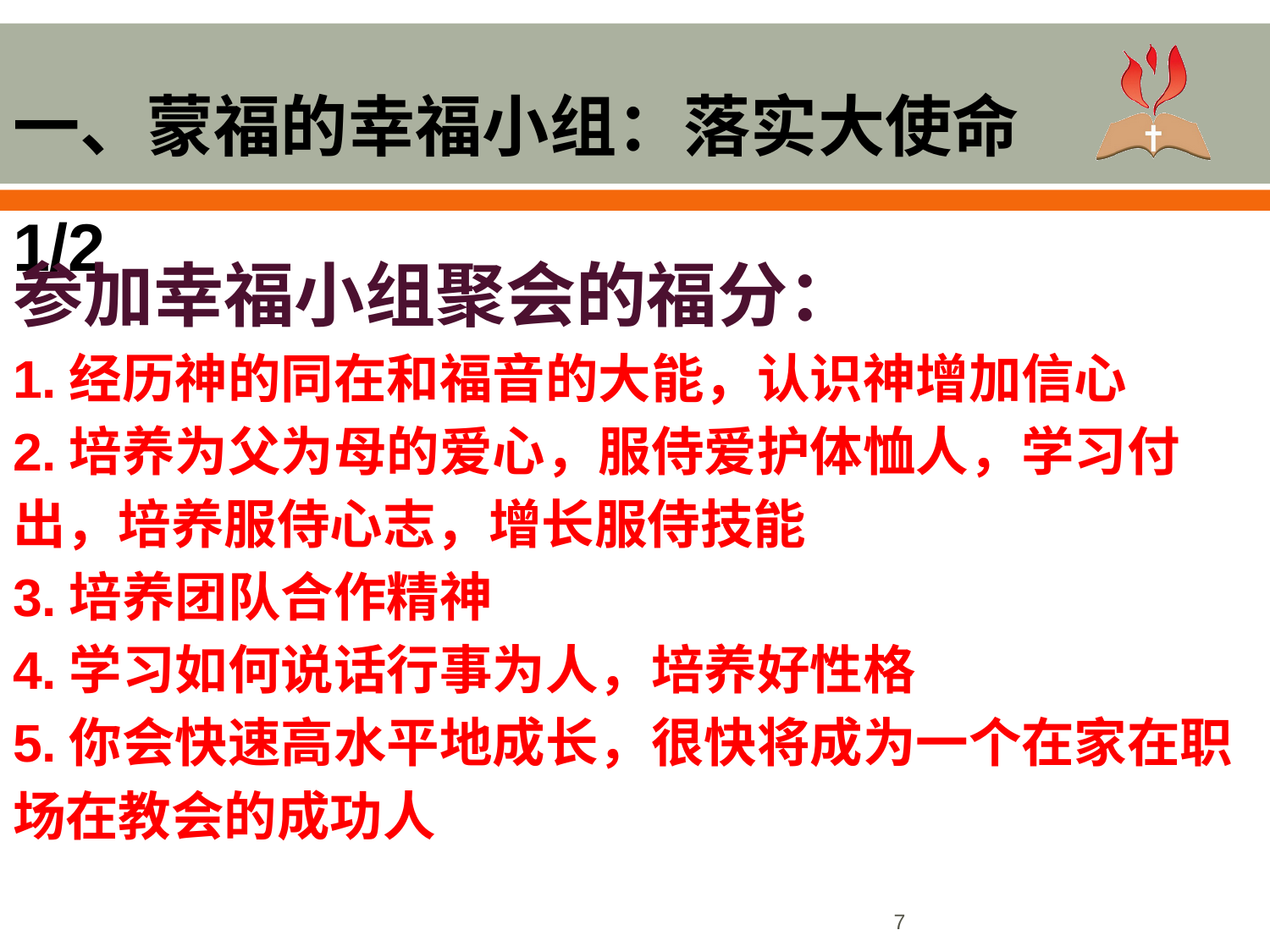

#
一、蒙福的幸福小组：落实大使命1/2

参加幸福小组聚会的福分：
1.经历神的同在和福音的大能，认识神增加信心
2.培养为父为母的爱心，服侍爱护体恤人，学习付出，培养服侍心志，增长服侍技能
3.培养团队合作精神
4.学习如何说话行事为人，培养好性格
5.你会快速高水平地成长，很快将成为一个在家在职场在教会的成功人

7